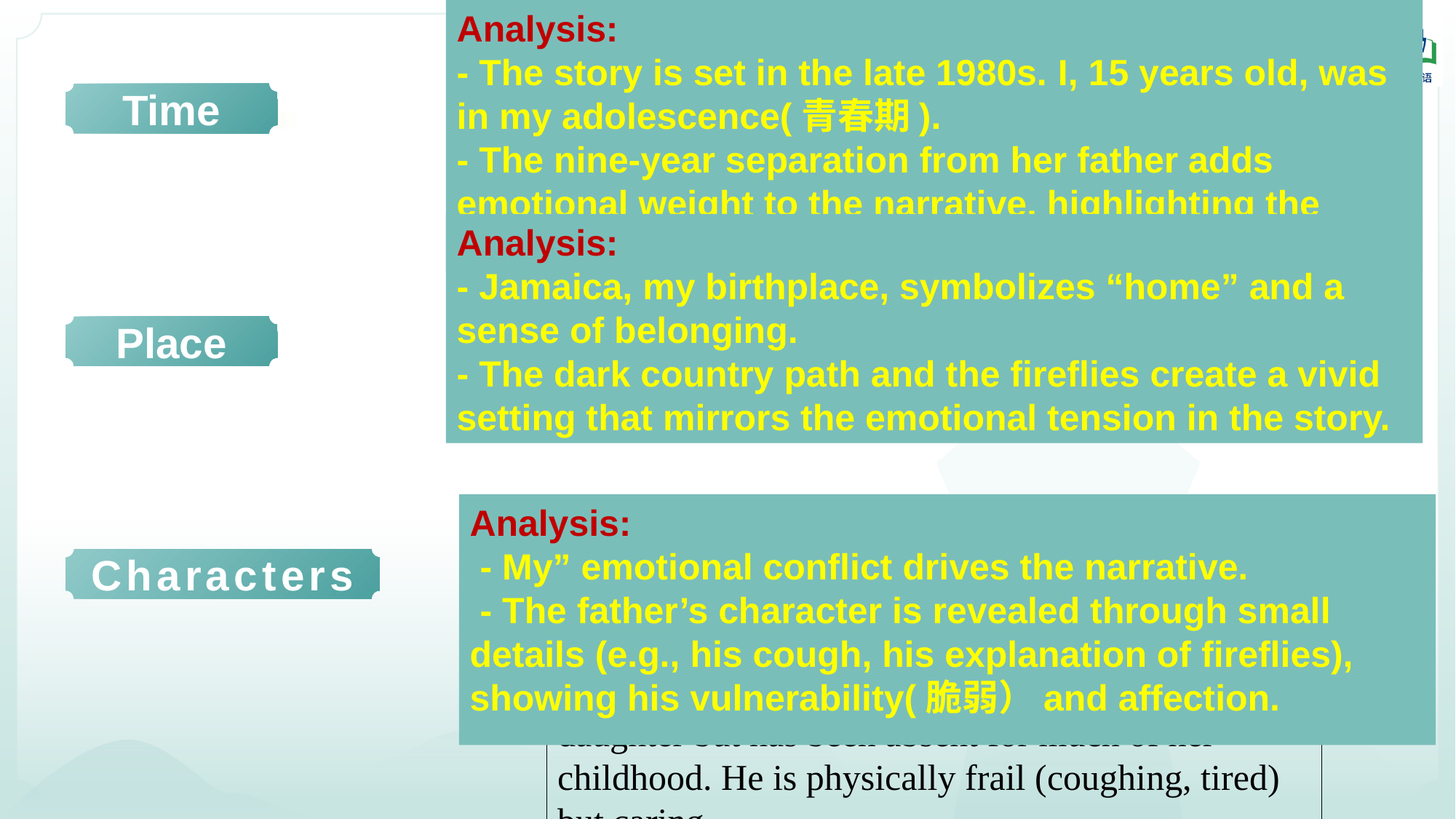

Analysis:
- The story is set in the late 1980s. I, 15 years old, was in my adolescence(青春期).
- The nine-year separation from her father adds emotional weight to the narrative, highlighting the significance of their reunion.
Time
Text clue:It was the late 1980s, I was 15. It had been nine years since I last saw my dad.
Analysis:
- Jamaica, my birthplace, symbolizes “home” and a sense of belonging.
- The dark country path and the fireflies create a vivid setting that mirrors the emotional tension in the story.
Text clue: “Jamaica” is the primary setting.
  “the back of the Beetle” and “a lightless country path.”
Place
Analysis:
 - My” emotional conflict drives the narrative.
 - The father’s character is revealed through small details (e.g., his cough, his explanation of fireflies), showing his vulnerability(脆弱）and affection.
Text clue: I:a 15-year-old girl who harbors complex feelings of anger and love toward her father.
Father: An adventurous man who loves his daughter but has been absent for much of her childhood. He is physically frail (coughing, tired) but caring.
Characters